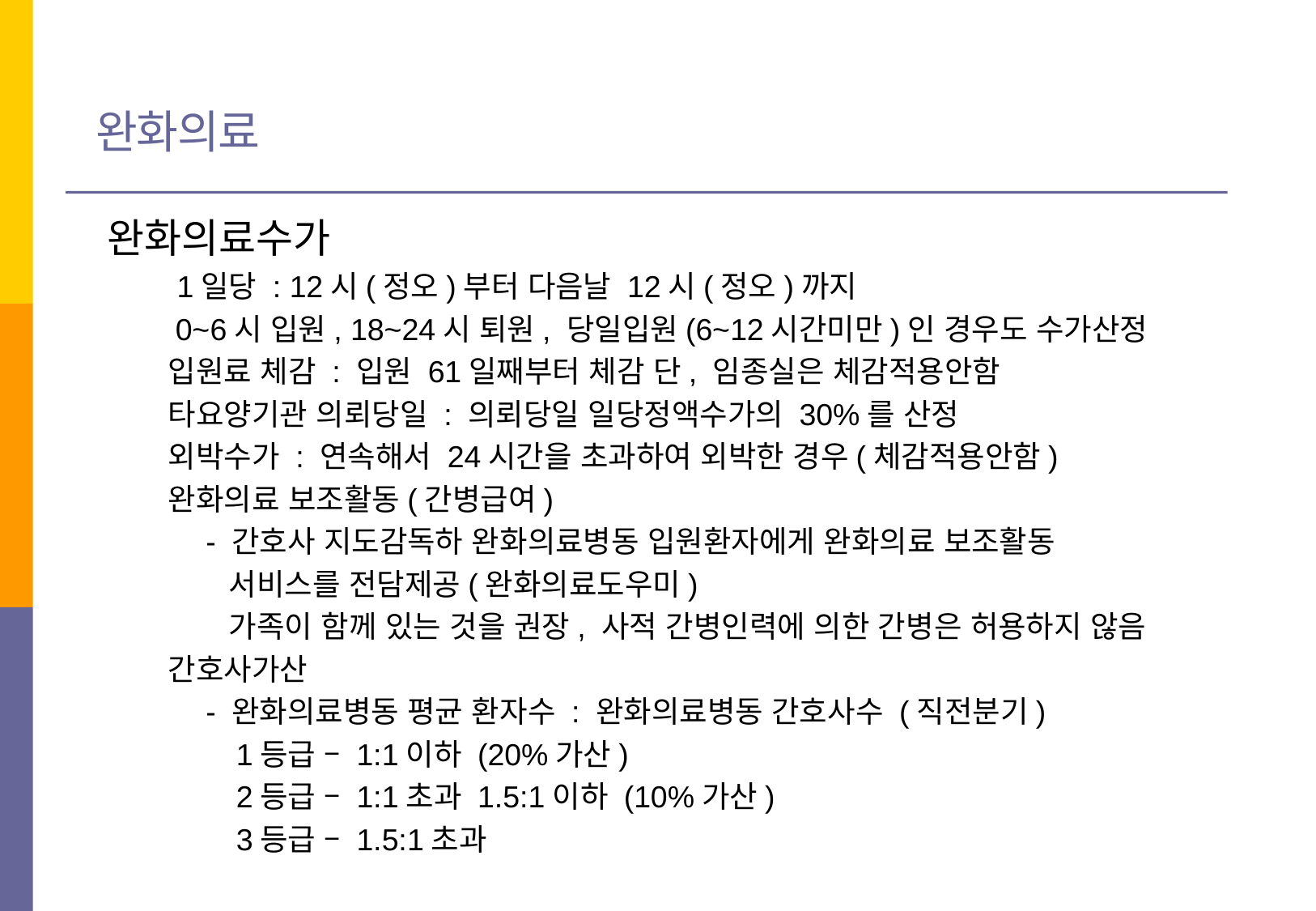

완화의료
완화의료수가
　　   1일당 : 12시(정오)부터 다음날 12시(정오)까지
　　0~6시 입원, 18~24시 퇴원, 당일입원(6~12시간미만)인 경우도 수가산정
　　입원료 체감 : 입원 61일째부터 체감 단, 임종실은 체감적용안함
　　타요양기관 의뢰당일 : 의뢰당일 일당정액수가의 30%를 산정
　　외박수가 : 연속해서 24시간을 초과하여 외박한 경우(체감적용안함)
　　완화의료 보조활동(간병급여)
　　　- 간호사 지도감독하 완화의료병동 입원환자에게 완화의료 보조활동
　　　　서비스를 전담제공(완화의료도우미)
　　　　가족이 함께 있는 것을 권장, 사적 간병인력에 의한 간병은 허용하지 않음
　　간호사가산
　　　- 완화의료병동 평균 환자수 : 완화의료병동 간호사수 (직전분기)
　　　　1등급 – 1:1이하 (20%가산)
　　　　2등급 – 1:1초과 1.5:1이하 (10%가산)
　　　　3등급 – 1.5:1초과